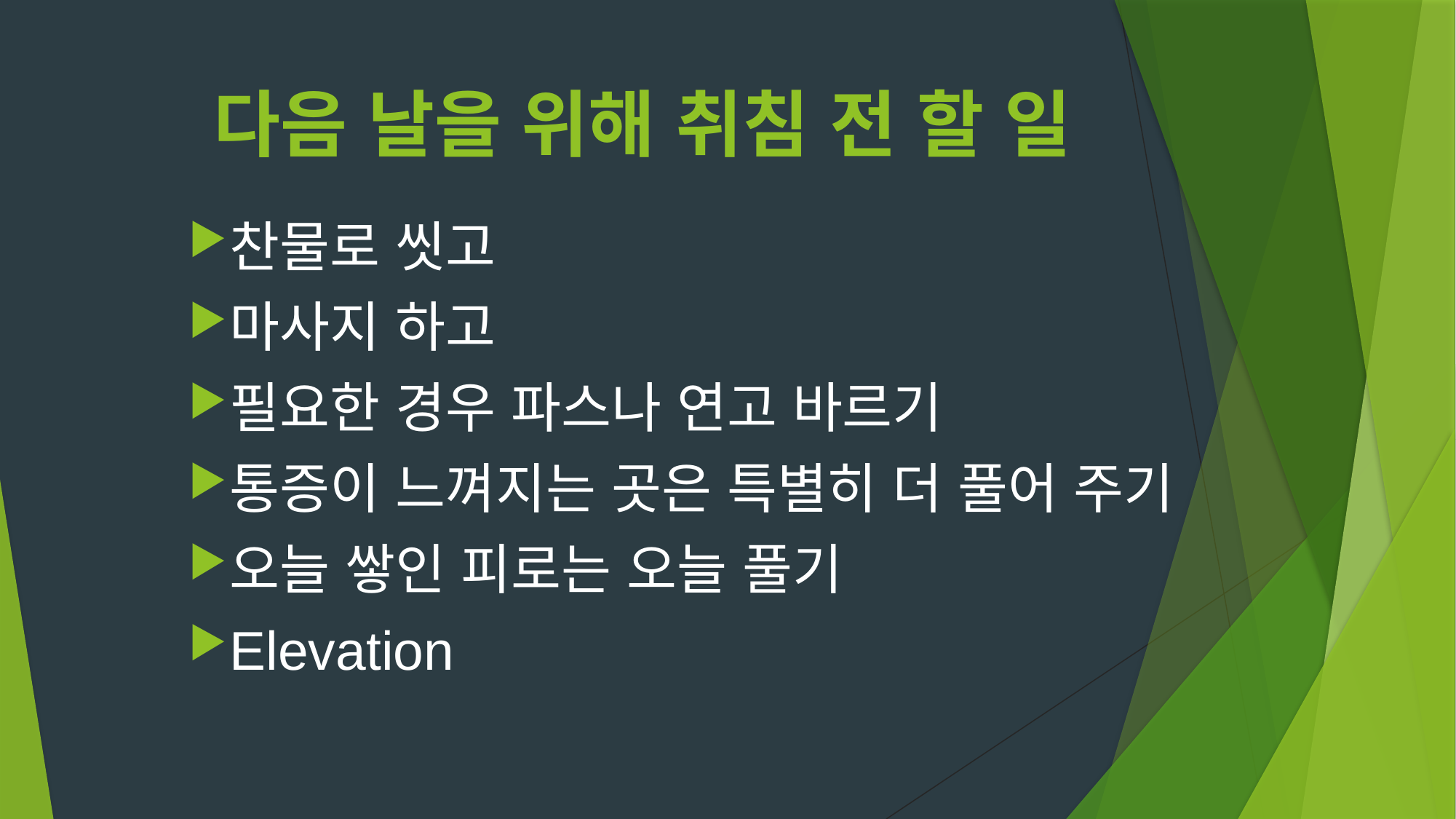

# 다음 날을 위해 취침 전 할 일
찬물로 씻고
마사지 하고
필요한 경우 파스나 연고 바르기
통증이 느껴지는 곳은 특별히 더 풀어 주기
오늘 쌓인 피로는 오늘 풀기
Elevation